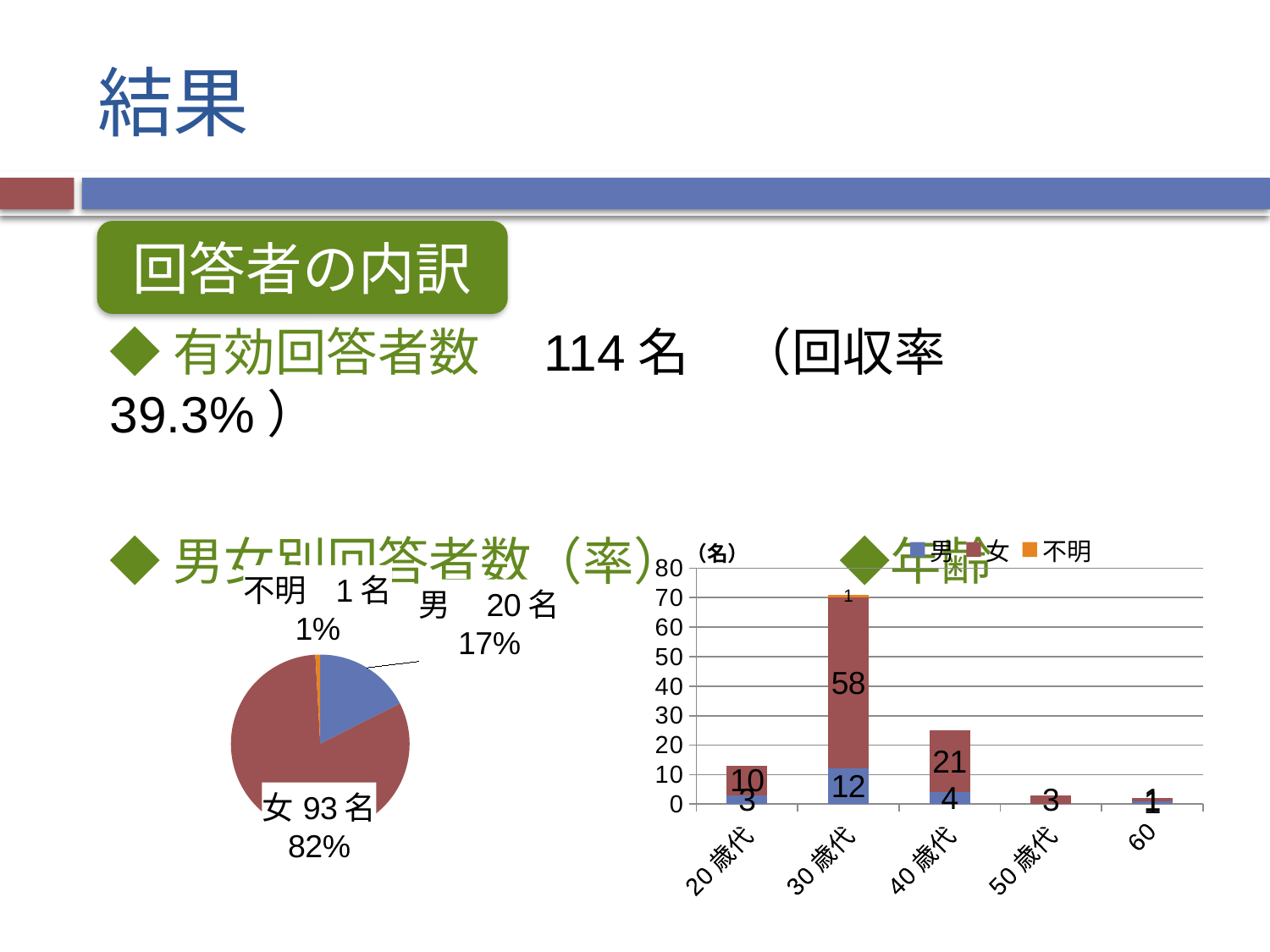

# 結果
回答者の内訳
◆有効回答者数　114名　（回収率　39.3%）

◆男女別回答者数（率）　　　◆年齢

### Chart

| Category | 男 | 女 | 不明 |
|---|---|---|---|
| 20歳代 | 3.0 | 10.0 | 0.0 |
| 30歳代 | 12.0 | 58.0 | 1.0 |
| 40歳代 | 4.0 | 21.0 | 0.0 |
| 50歳代 | 0.0 | 3.0 | 0.0 |
| 60歳代以上 | 1.0 | 1.0 | 0.0 |

### Chart

| Category | 売上高 |
|---|---|
| 男 | 20.0 |
| 女 | 93.0 |
| 不明 | 1.0 |